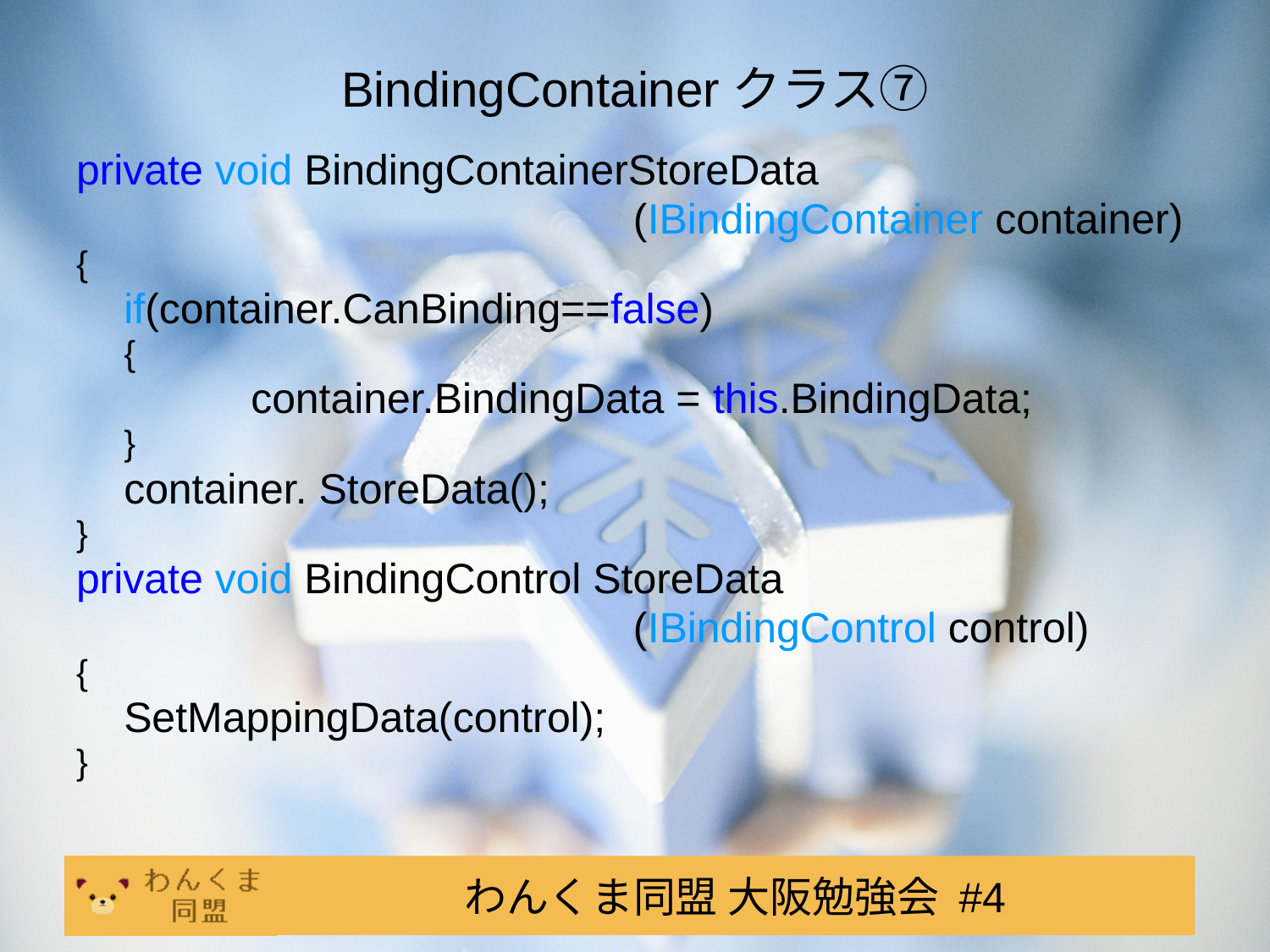

# BindingContainerクラス⑦
private void BindingContainerStoreData
                                               (IBindingContainer container)
{
	if(container.CanBinding==false)
	{
		container.BindingData = this.BindingData;
	}
	container. StoreData();
}
private void BindingControl StoreData
                                               (IBindingControl control)
{
	SetMappingData(control);
}